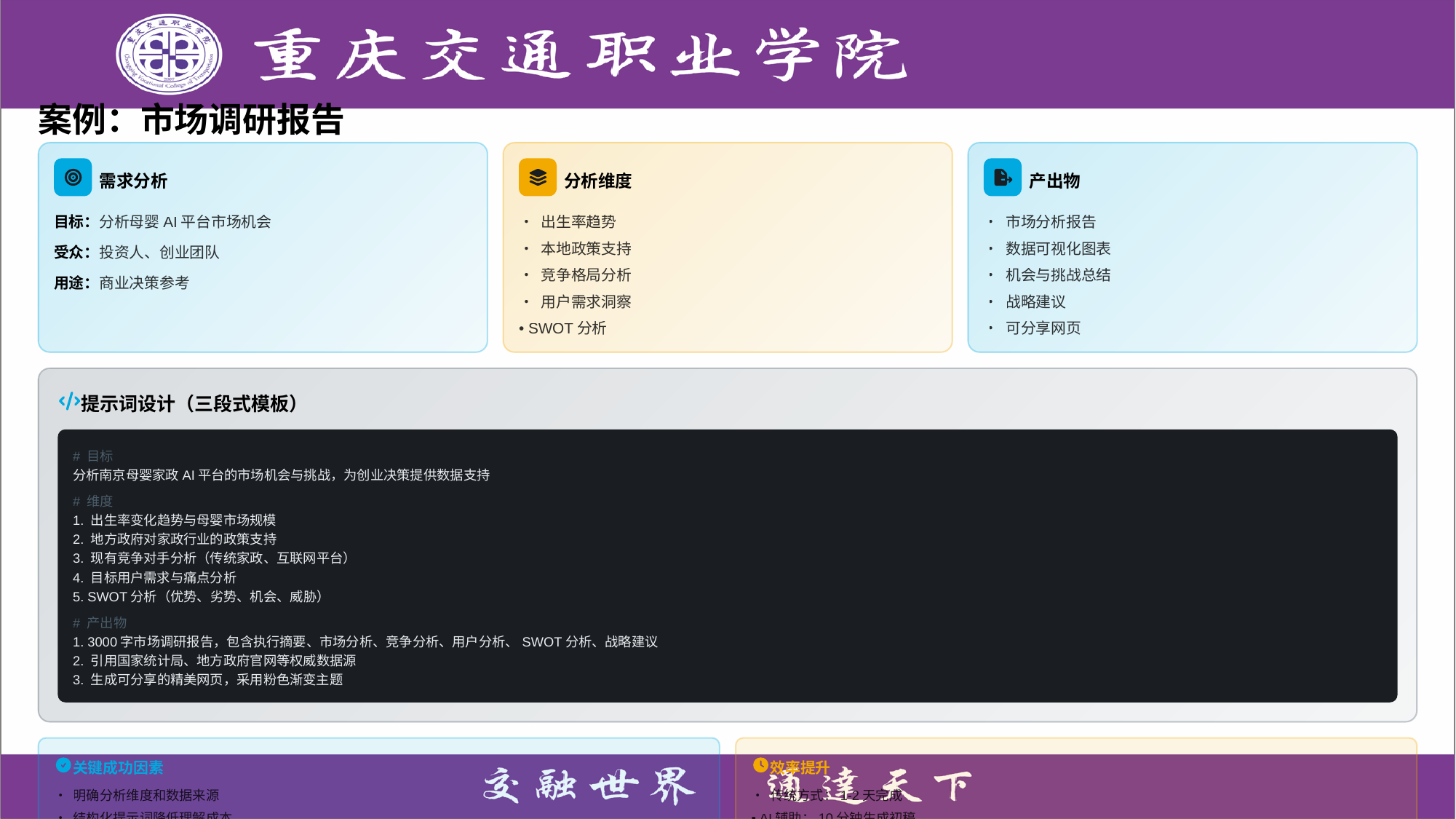

案例：市场调研报告

需求分析
分析维度
产出物

目标：分析母婴AI平台市场机会
• 出生率趋势
• 市场分析报告
• 本地政策支持
• 数据可视化图表
受众：投资人、创业团队
• 竞争格局分析
• 机会与挑战总结
用途：商业决策参考
• 用户需求洞察
• 战略建议
• SWOT分析
• 可分享网页

提示词设计（三段式模板）

# 目标
分析南京母婴家政AI平台的市场机会与挑战，为创业决策提供数据支持
# 维度
1. 出生率变化趋势与母婴市场规模
2. 地方政府对家政行业的政策支持
3. 现有竞争对手分析（传统家政、互联网平台）
4. 目标用户需求与痛点分析
5. SWOT分析（优势、劣势、机会、威胁）
# 产出物
1. 3000字市场调研报告，包含执行摘要、市场分析、竞争分析、用户分析、SWOT分析、战略建议
2. 引用国家统计局、地方政府官网等权威数据源
3. 生成可分享的精美网页，采用粉色渐变主题

关键成功因素
效率提升

• 明确分析维度和数据来源
• 传统方式：1-2天完成
• 结构化提示词降低理解成本
• AI辅助：10分钟生成初稿
• 指定输出格式和可视化要求
• 人工审核优化：30分钟